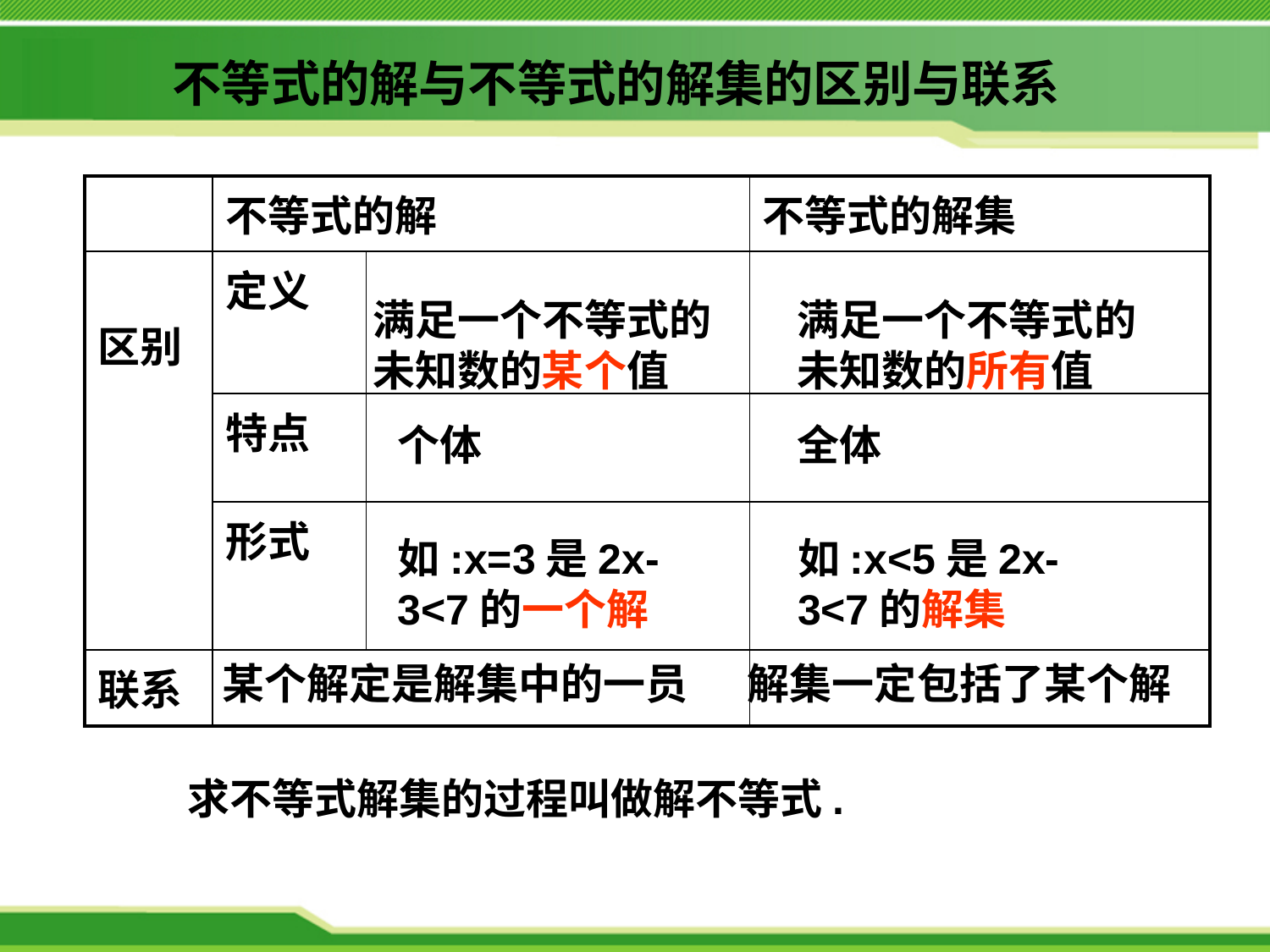

不等式的解与不等式的解集的区别与联系
|  | 不等式的解 |  | 不等式的解集 |
| --- | --- | --- | --- |
| 区别 | 定义 |  |  |
|  | 特点 |  |  |
|  | 形式 |  |  |
| 联系 |  |  |  |
满足一个不等式的未知数的某个值
满足一个不等式的未知数的所有值
个体
全体
如:x=3是2x-3<7的一个解
如:x<5是2x-3<7的解集
某个解定是解集中的一员
解集一定包括了某个解
求不等式解集的过程叫做解不等式.